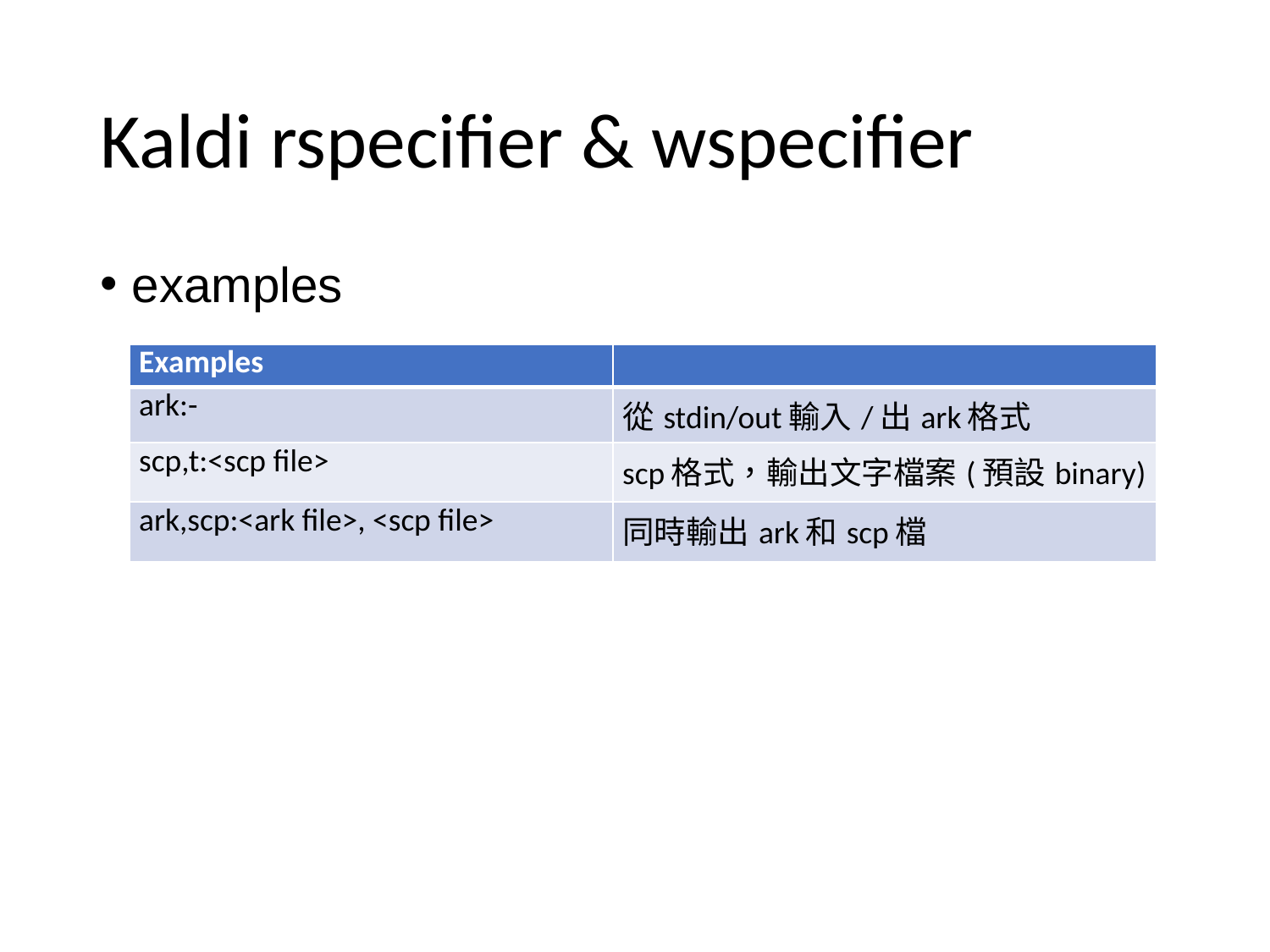

# Kaldi rspecifier & wspecifier
examples
| Examples |  |
| --- | --- |
| ark:- | 從stdin/out輸入/出ark格式 |
| scp,t:<scp file> | scp格式，輸出文字檔案(預設binary) |
| ark,scp:<ark file>, <scp file> | 同時輸出ark和scp檔 |